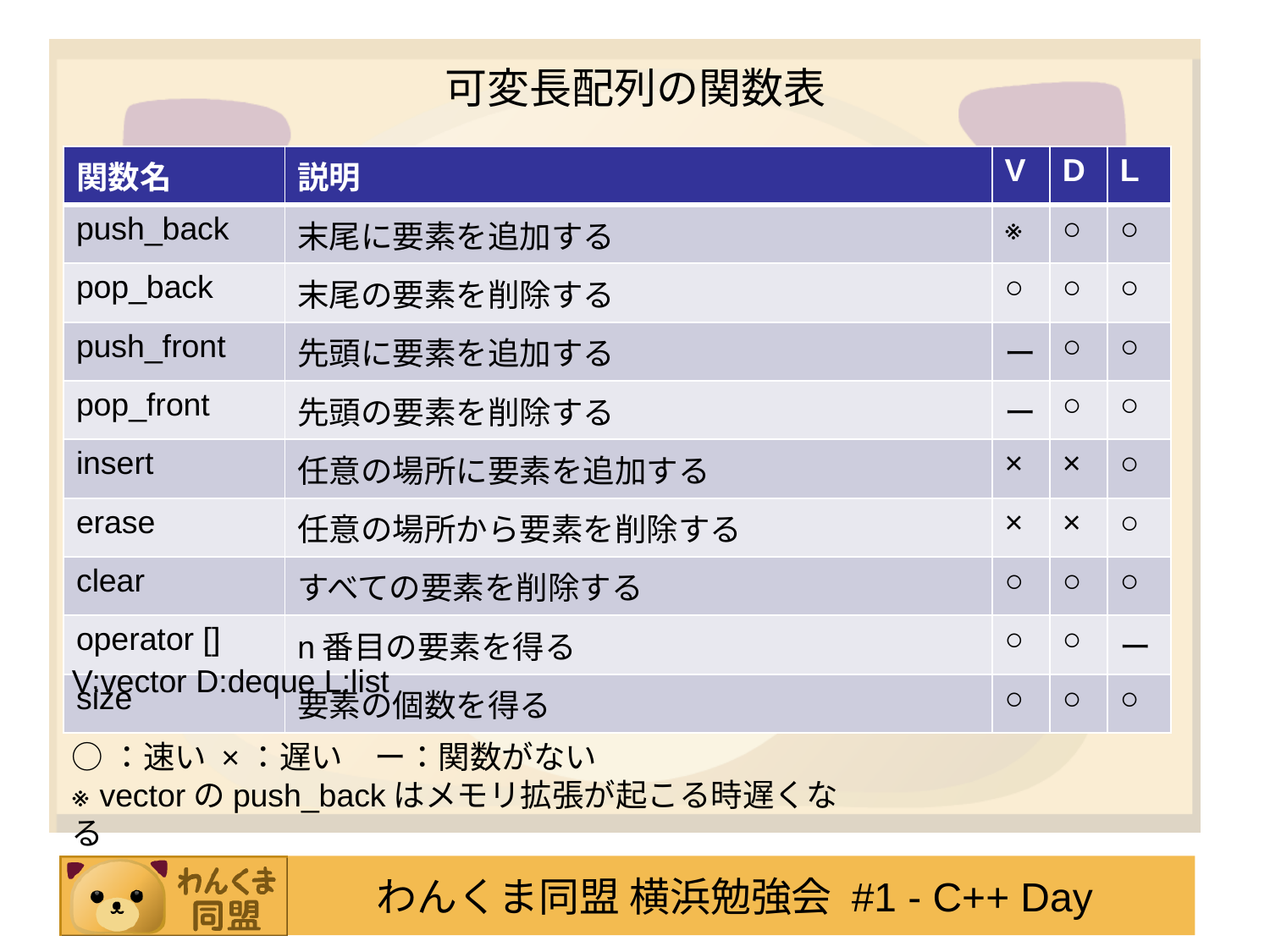

# 可変長配列の関数表
| 関数名 | 説明 | V | D | L |
| --- | --- | --- | --- | --- |
| push\_back | 末尾に要素を追加する | ※ | ○ | ○ |
| pop\_back | 末尾の要素を削除する | ○ | ○ | ○ |
| push\_front | 先頭に要素を追加する | ー | ○ | ○ |
| pop\_front | 先頭の要素を削除する | ー | ○ | ○ |
| insert | 任意の場所に要素を追加する | × | × | ○ |
| erase | 任意の場所から要素を削除する | × | × | ○ |
| clear | すべての要素を削除する | ○ | ○ | ○ |
| operator [] | n番目の要素を得る | ○ | ○ | ー |
| size | 要素の個数を得る | ○ | ○ | ○ |
V:vector D:deque L:list

○：速い ×：遅い　ー：関数がない
※ vectorのpush_backはメモリ拡張が起こる時遅くなる